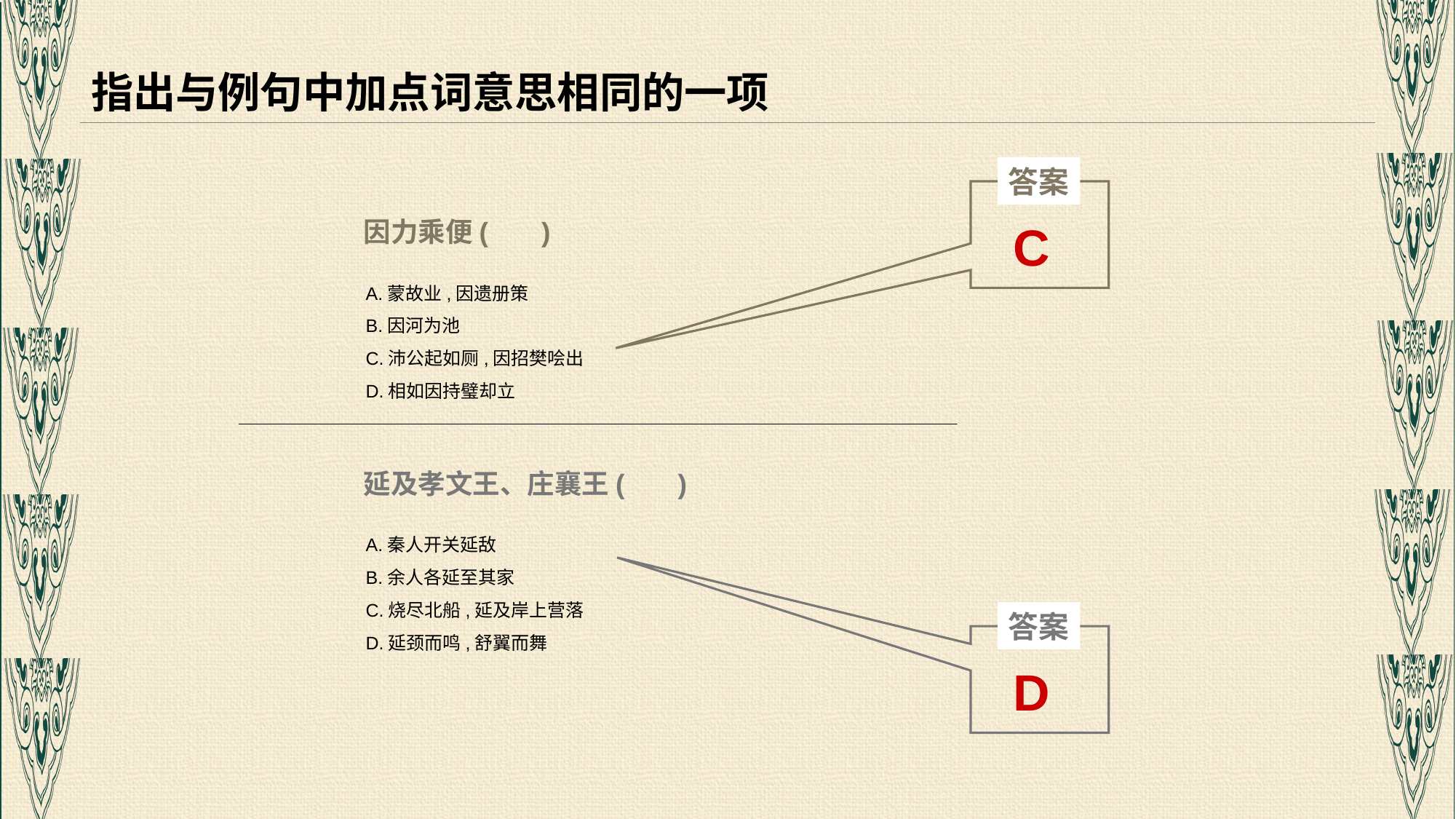

# 指出与例句中加点词意思相同的一项
答案
C

因力乘便(       )
A.蒙故业,因遗册策
B.因河为池
C.沛公起如厕,因招樊哙出
D.相如因持璧却立
延及孝文王、庄襄王(       )
A.秦人开关延敌
B.余人各延至其家
C.烧尽北船,延及岸上营落
D.延颈而鸣,舒翼而舞
答案
D